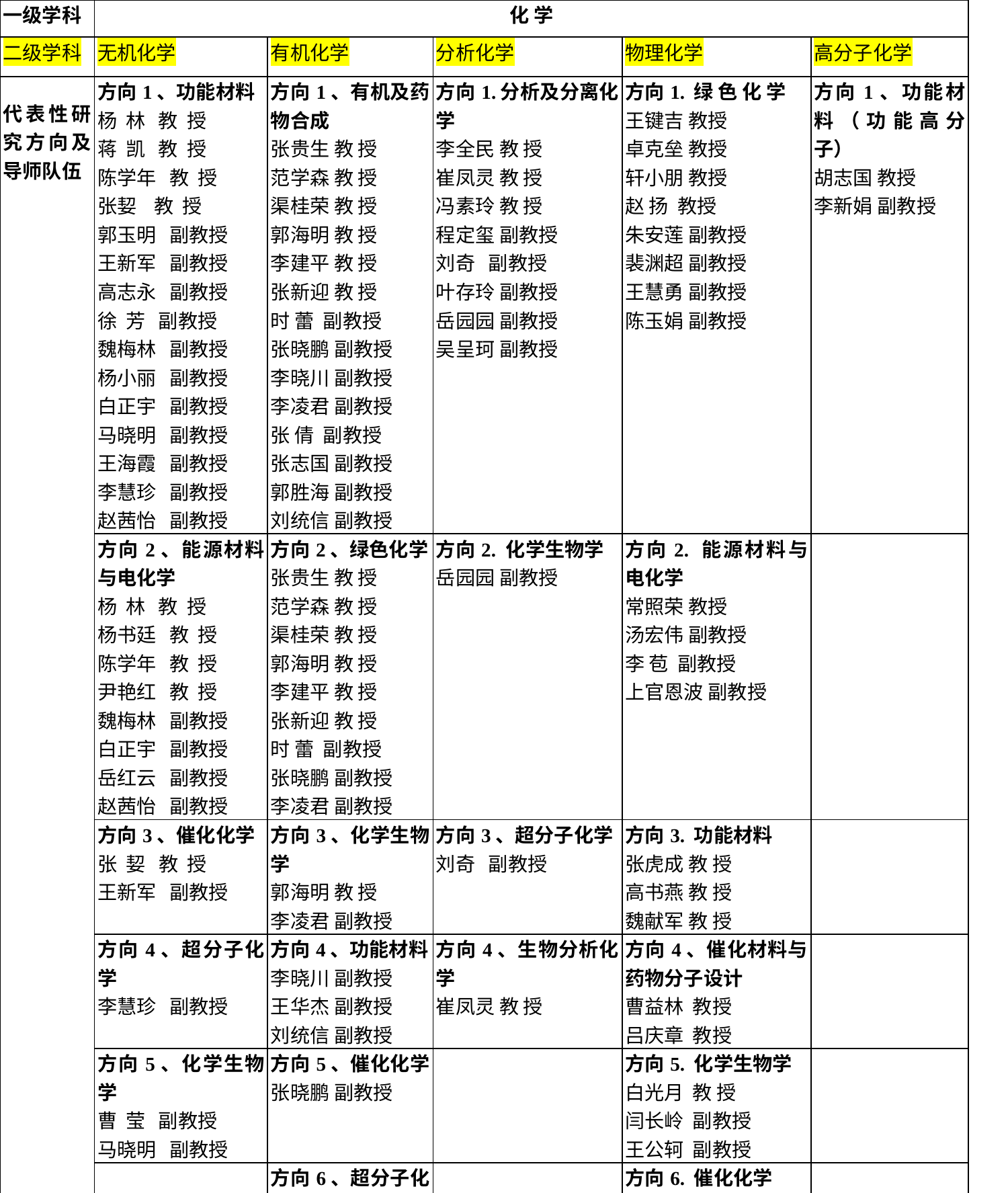

| 一级学科 | 化 学 |  |  |  |  |
| --- | --- | --- | --- | --- | --- |
| 二级学科 | 无机化学 | 有机化学 | 分析化学 | 物理化学 | 高分子化学 |
| 代表性研究方向及导师队伍 | 方向1、功能材料 杨 林 教 授 蒋 凯 教 授 陈学年 教 授 张㛃 教 授 郭玉明 副教授 王新军 副教授 高志永 副教授 徐 芳 副教授 魏梅林 副教授 杨小丽 副教授 白正宇 副教授 马晓明 副教授 王海霞 副教授 李慧珍 副教授 赵茜怡 副教授 | 方向1、有机及药物合成 张贵生 教 授 范学森 教 授 渠桂荣 教 授 郭海明 教 授 李建平 教 授 张新迎 教 授 时 蕾 副教授 张晓鹏 副教授 李晓川 副教授 李凌君 副教授 张 倩 副教授 张志国 副教授 郭胜海 副教授 刘统信 副教授 | 方向1.分析及分离化学 李全民 教 授 崔凤灵 教 授 冯素玲 教 授 程定玺 副教授 刘奇 副教授 叶存玲 副教授 岳园园 副教授 吴呈珂 副教授 | 方向1. 绿 色 化 学 王键吉 教授 卓克垒 教授 轩小朋 教授 赵 扬 教授 朱安莲 副教授 裴渊超 副教授 王慧勇 副教授 陈玉娟 副教授 | 方向1、功能材料（功能高分子） 胡志国 教授 李新娟 副教授 |
|  | 方向2、能源材料与电化学 杨 林 教 授 杨书廷 教 授 陈学年 教 授 尹艳红 教 授 魏梅林 副教授 白正宇 副教授 岳红云 副教授 赵茜怡 副教授 | 方向2、绿色化学 张贵生 教 授 范学森 教 授 渠桂荣 教 授 郭海明 教 授 李建平 教 授 张新迎 教 授 时 蕾 副教授 张晓鹏 副教授 李凌君 副教授 | 方向2. 化学生物学 岳园园 副教授 | 方向2. 能源材料与电化学 常照荣 教授 汤宏伟 副教授 李 苞 副教授 上官恩波 副教授 |  |
|  | 方向3、催化化学 张 㛃 教 授 王新军 副教授 | 方向3、化学生物学 郭海明 教 授 李凌君 副教授 | 方向3、超分子化学 刘奇 副教授 | 方向3. 功能材料 张虎成 教 授 高书燕 教 授 魏献军 教 授 |  |
|  | 方向4、超分子化学 李慧珍 副教授 | 方向4、功能材料 李晓川 副教授 王华杰 副教授 刘统信 副教授 | 方向4、生物分析化学 崔凤灵 教 授 | 方向4、催化材料与药物分子设计 曹益林 教授 吕庆章 教授 |  |
|  | 方向5、化学生物学 曹 莹 副教授 马晓明 副教授 | 方向5、催化化学 张晓鹏 副教授 |  | 方向5. 化学生物学 白光月 教 授 闫长岭 副教授 王公轲 副教授 |  |
|  |  | 方向6、超分子化学 张 倩 副教授 |  | 方向6. 催化化学 汤清虎 教 授 刘建明 副教授 徐霆 副教授 |  |